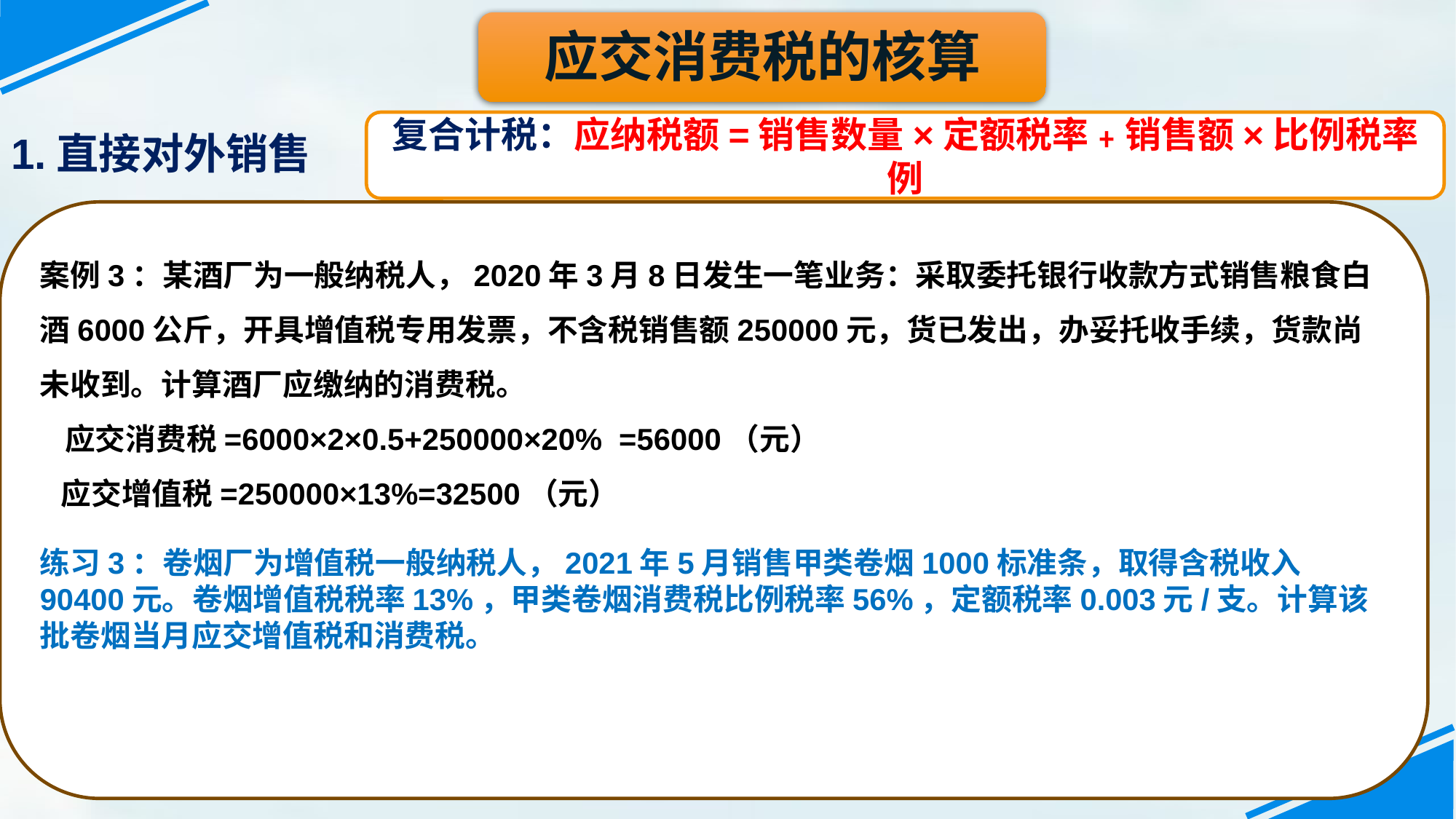

应交消费税的核算
1.直接对外销售
复合计税：应纳税额=销售数量×定额税率﹢销售额×比例税率例
案例3：某酒厂为一般纳税人，2020年3月8日发生一笔业务：采取委托银行收款方式销售粮食白酒6000公斤，开具增值税专用发票，不含税销售额250000元，货已发出，办妥托收手续，货款尚未收到。计算酒厂应缴纳的消费税。
   应交消费税=6000×2×0.5+250000×20%  =56000（元）
  应交增值税=250000×13%=32500（元）

练习3：卷烟厂为增值税一般纳税人，2021年5月销售甲类卷烟1000标准条，取得含税收入90400元。卷烟增值税税率13%，甲类卷烟消费税比例税率56%，定额税率0.003元/支。计算该批卷烟当月应交增值税和消费税。